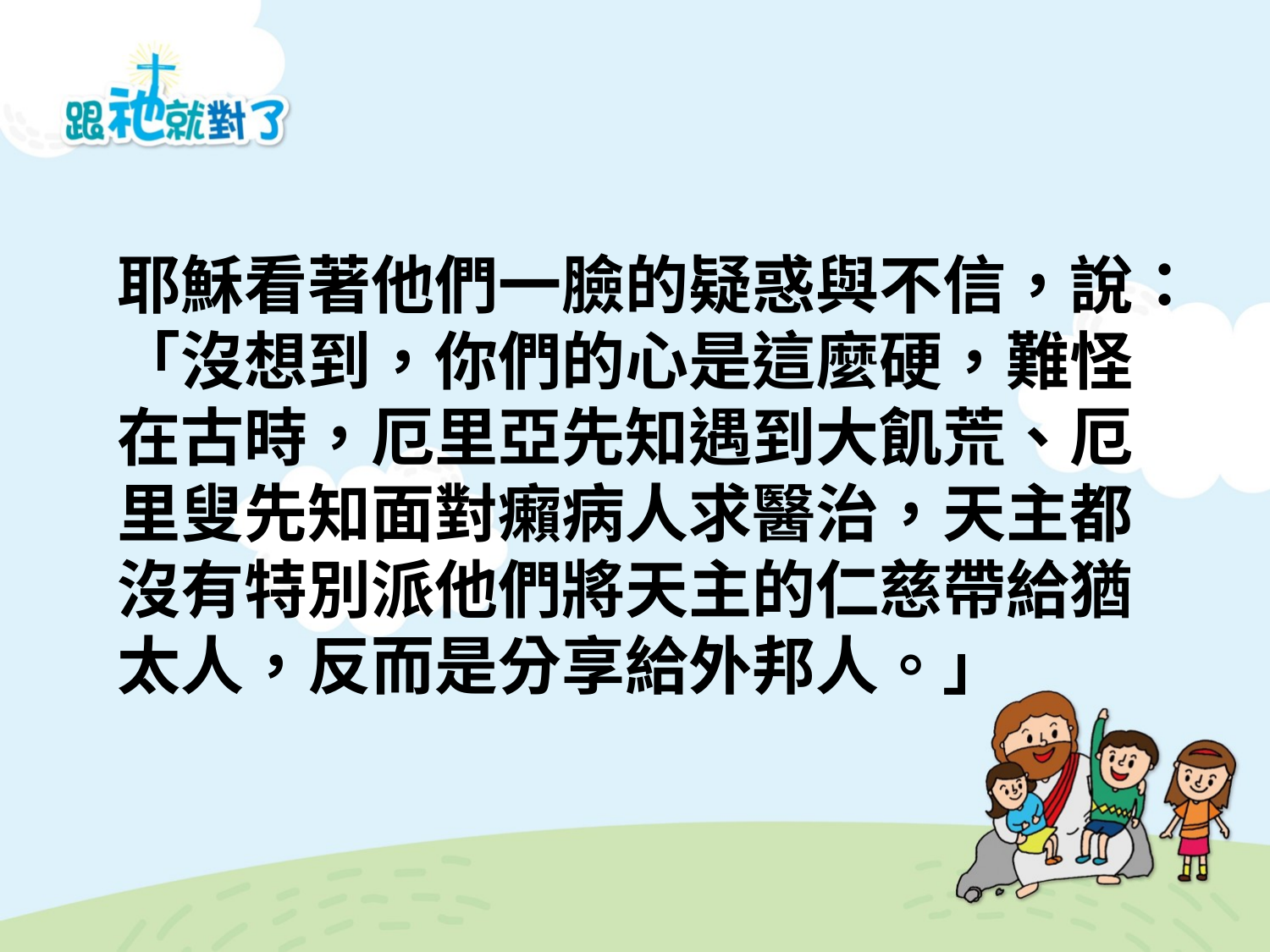

耶穌看著他們一臉的疑惑與不信，說：「沒想到，你們的心是這麼硬，難怪在古時，厄里亞先知遇到大飢荒、厄里叟先知面對癩病人求醫治，天主都沒有特別派他們將天主的仁慈帶給猶太人，反而是分享給外邦人。」